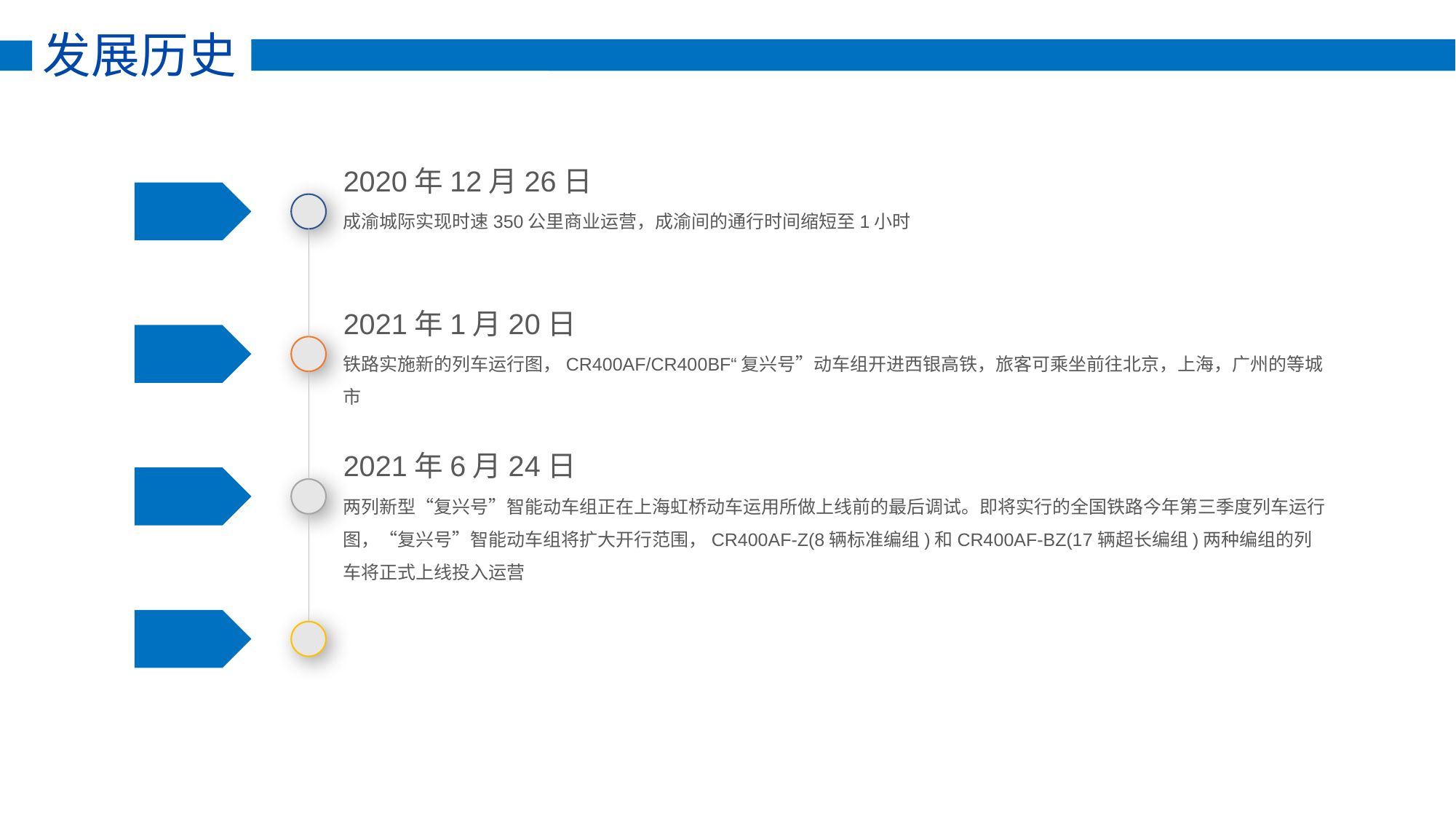

发展历史

2020年12月26日
成渝城际实现时速350公里商业运营，成渝间的通行时间缩短至1小时

2021年1月20日
铁路实施新的列车运行图，CR400AF/CR400BF“复兴号”动车组开进西银高铁，旅客可乘坐前往北京，上海，广州的等城市

2021年6月24日
两列新型“复兴号”智能动车组正在上海虹桥动车运用所做上线前的最后调试。即将实行的全国铁路今年第三季度列车运行图，“复兴号”智能动车组将扩大开行范围，CR400AF-Z(8辆标准编组)和CR400AF-BZ(17辆超长编组)两种编组的列车将正式上线投入运营